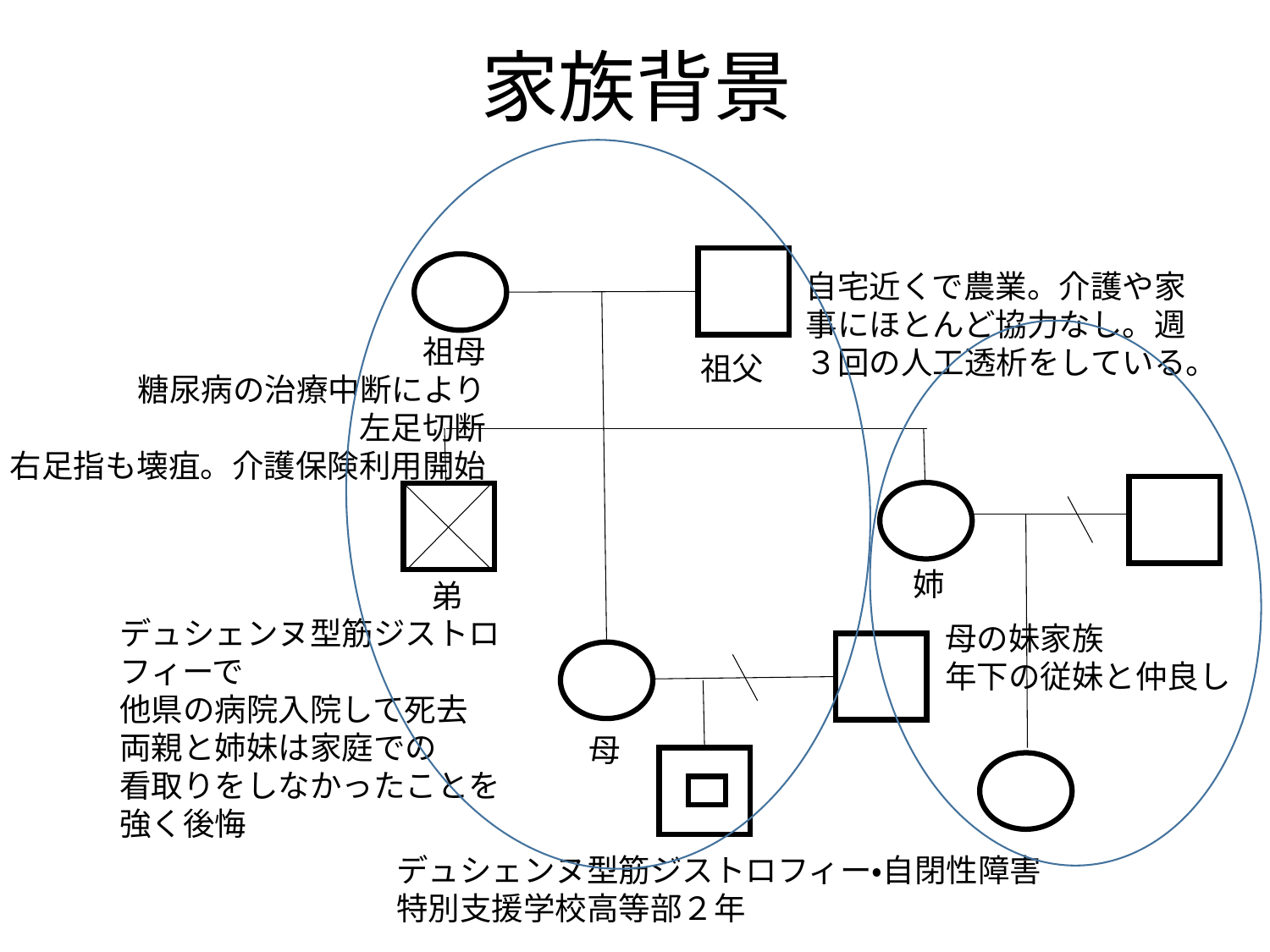

# 家族背景

自宅近くで農業。介護や家事にほとんど協力なし。週３回の人工透析をしている。

祖母
糖尿病の治療中断により
左足切断
右足指も壊疽。介護保険利用開始
祖父

姉
弟
デュシェンヌ型筋ジストロフィーで
他県の病院入院して死去
両親と姉妹は家庭での
看取りをしなかったことを
強く後悔
母の妹家族
年下の従妹と仲良し

母

デュシェンヌ型筋ジストロフィー・自閉性障害
特別支援学校高等部２年